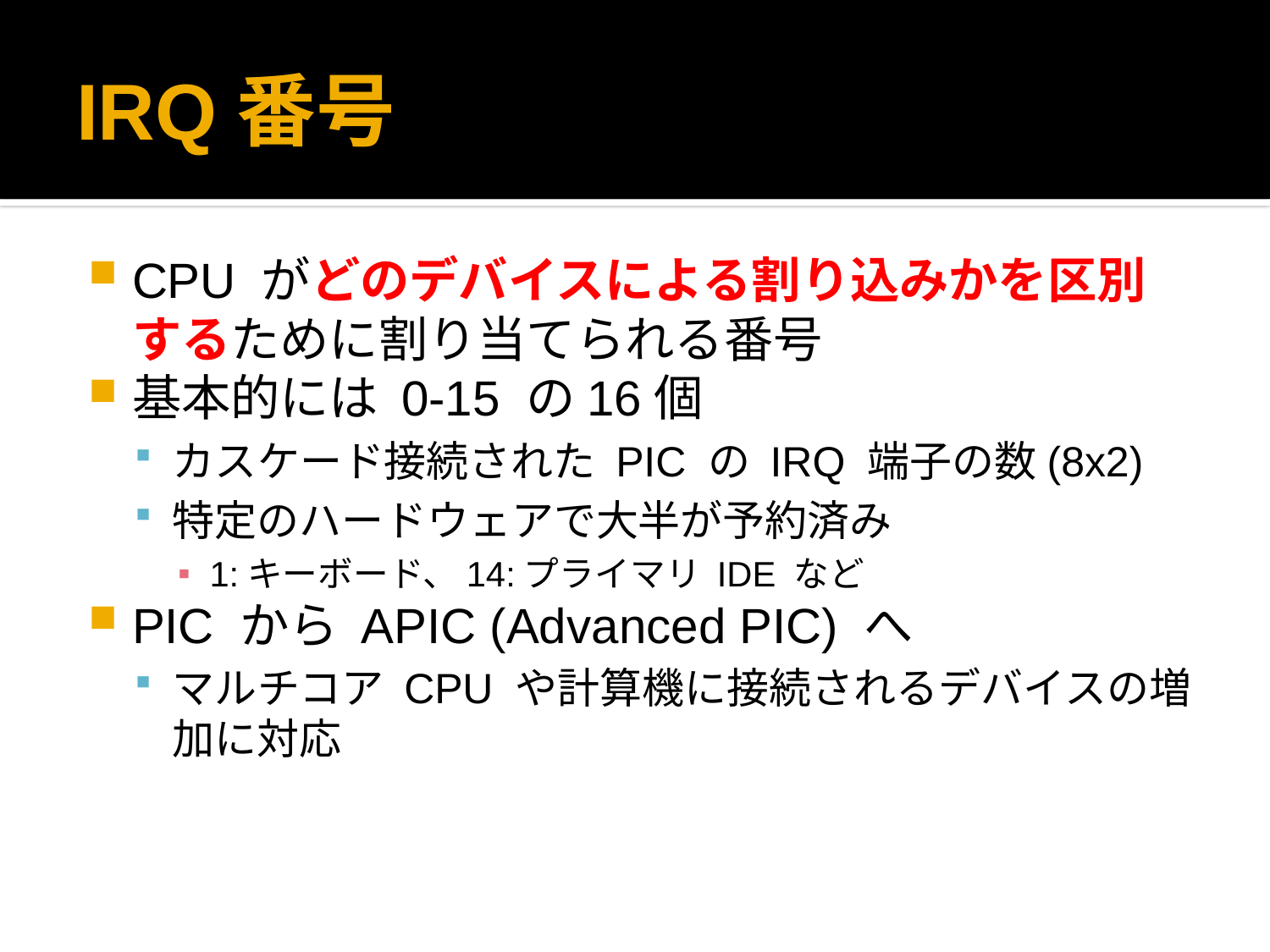

# IRQ番号
CPU がどのデバイスによる割り込みかを区別するために割り当てられる番号
基本的には 0-15 の16個
カスケード接続された PIC の IRQ 端子の数(8x2)
特定のハードウェアで大半が予約済み
1:キーボード、14:プライマリ IDE など
PIC から APIC (Advanced PIC) へ
マルチコア CPU や計算機に接続されるデバイスの増加に対応